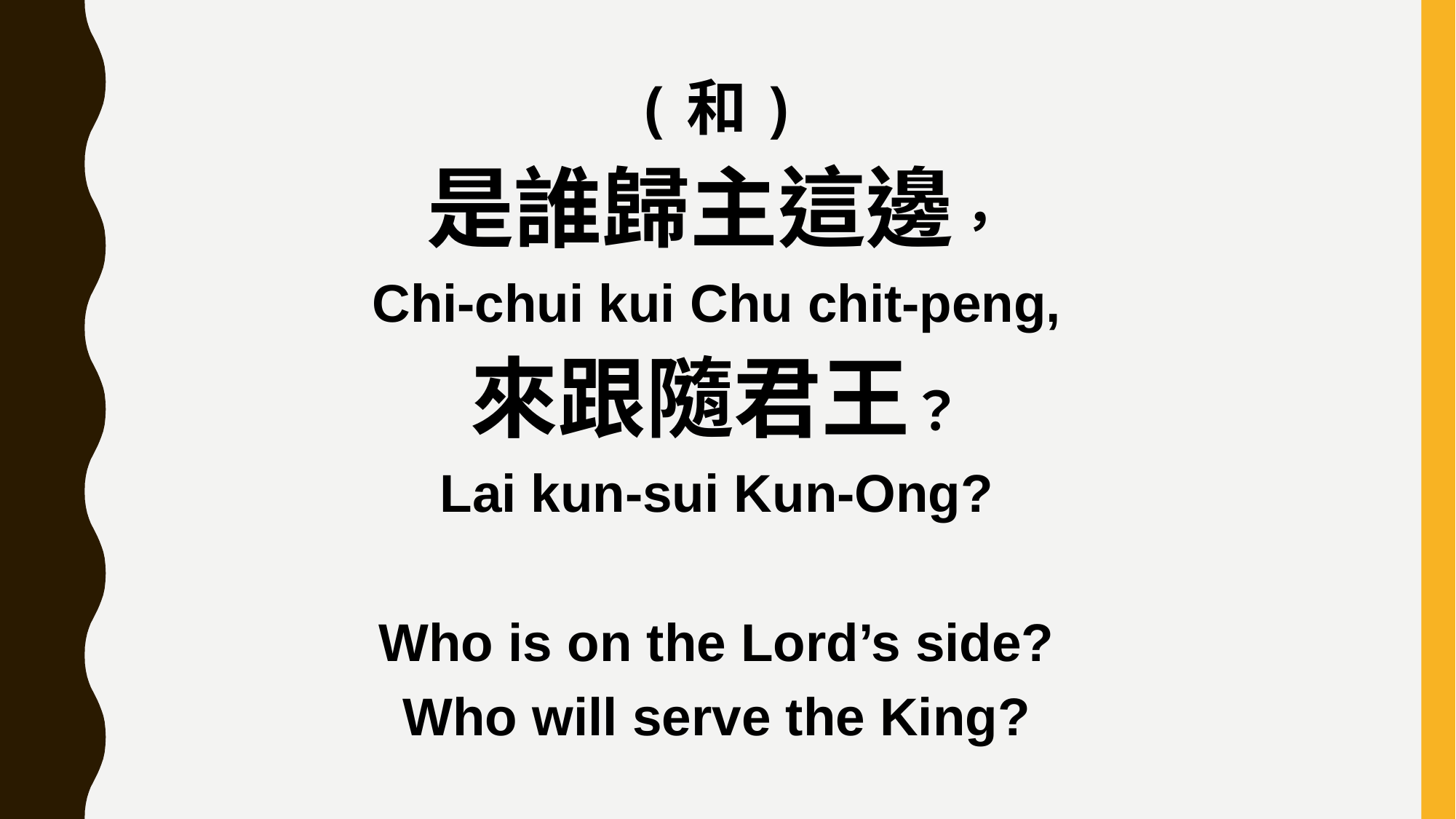

(和)
是誰歸主這邊，
Chi-chui kui Chu chit-peng,
來跟隨君王？
Lai kun-sui Kun-Ong?

Who is on the Lord’s side?
Who will serve the King?